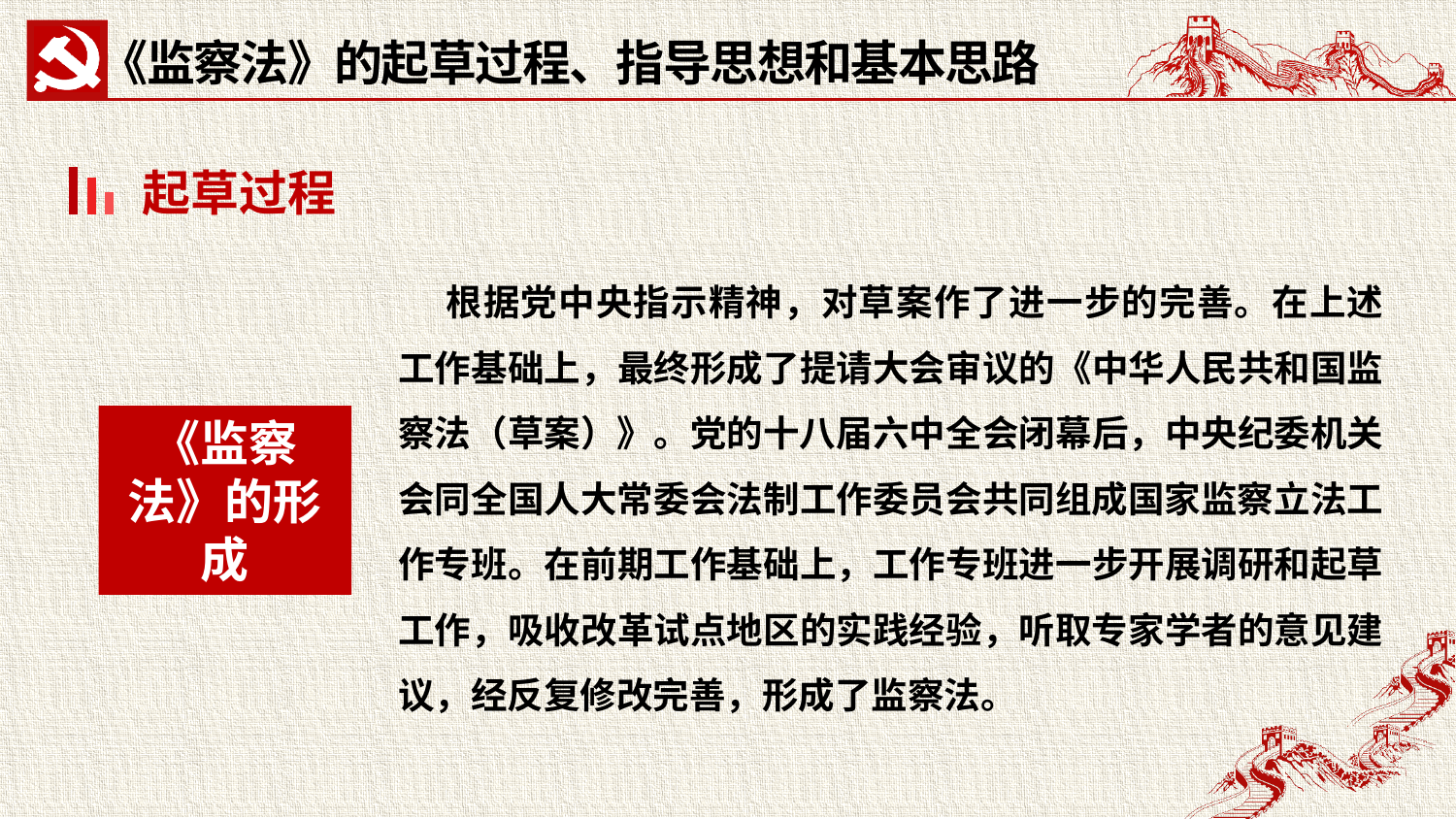

《监察法》的起草过程、指导思想和基本思路
起草过程
    根据党中央指示精神，对草案作了进一步的完善。在上述工作基础上，最终形成了提请大会审议的《中华人民共和国监察法（草案）》。党的十八届六中全会闭幕后，中央纪委机关会同全国人大常委会法制工作委员会共同组成国家监察立法工作专班。在前期工作基础上，工作专班进一步开展调研和起草工作，吸收改革试点地区的实践经验，听取专家学者的意见建议，经反复修改完善，形成了监察法。

《监察法》的形成